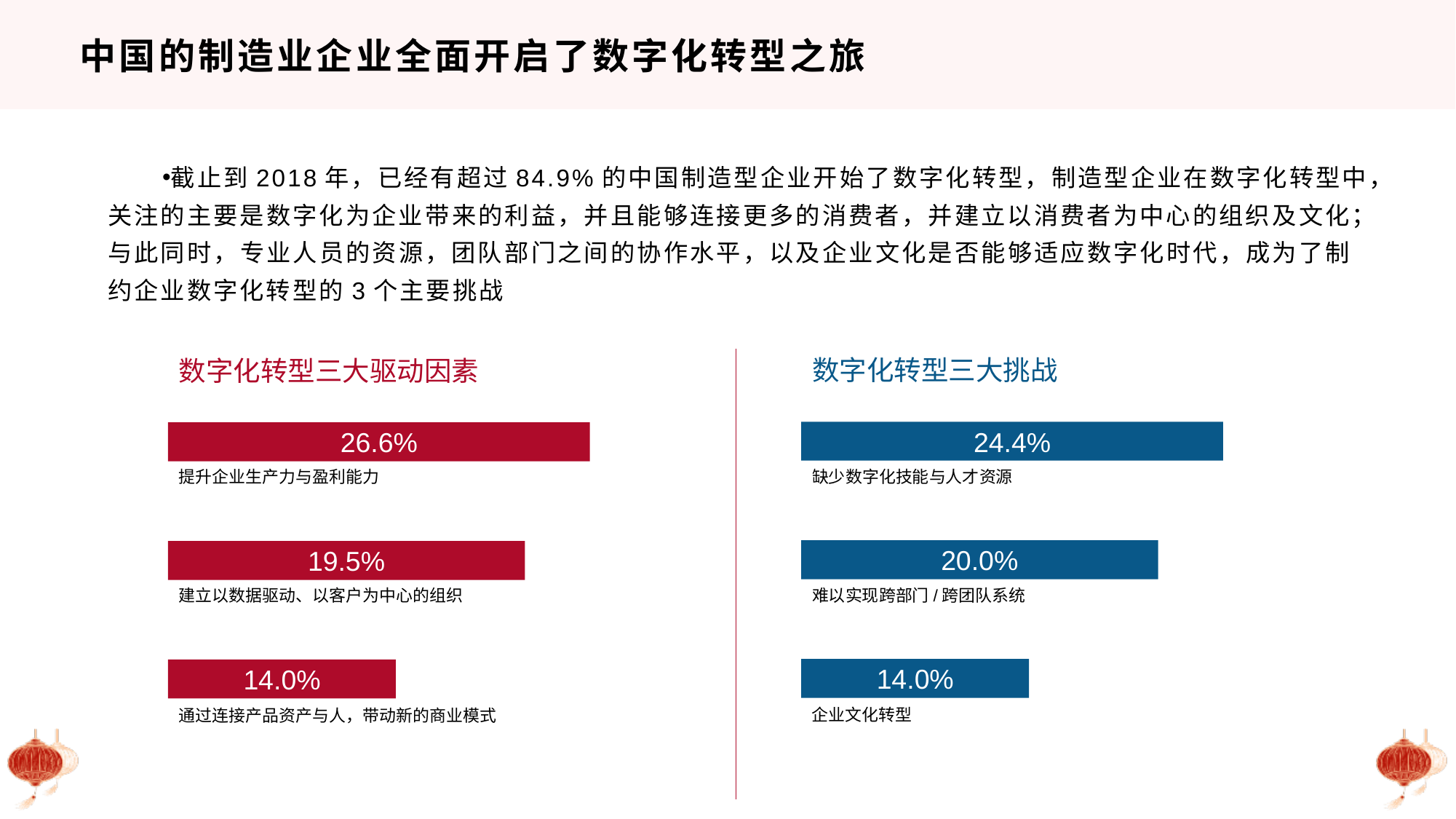

# 中国的制造业企业全面开启了数字化转型之旅
截止到2018年，已经有超过84.9%的中国制造型企业开始了数字化转型，制造型企业在数字化转型中，关注的主要是数字化为企业带来的利益，并且能够连接更多的消费者，并建立以消费者为中心的组织及文化；与此同时，专业人员的资源，团队部门之间的协作水平，以及企业文化是否能够适应数字化时代，成为了制约企业数字化转型的3个主要挑战
数字化转型三大挑战
数字化转型三大驱动因素
24.4%
26.6%
缺少数字化技能与人才资源
提升企业生产力与盈利能力
20.0%
19.5%
难以实现跨部门/跨团队系统
建立以数据驱动、以客户为中心的组织
14.0%
14.0%
企业文化转型
通过连接产品资产与人，带动新的商业模式